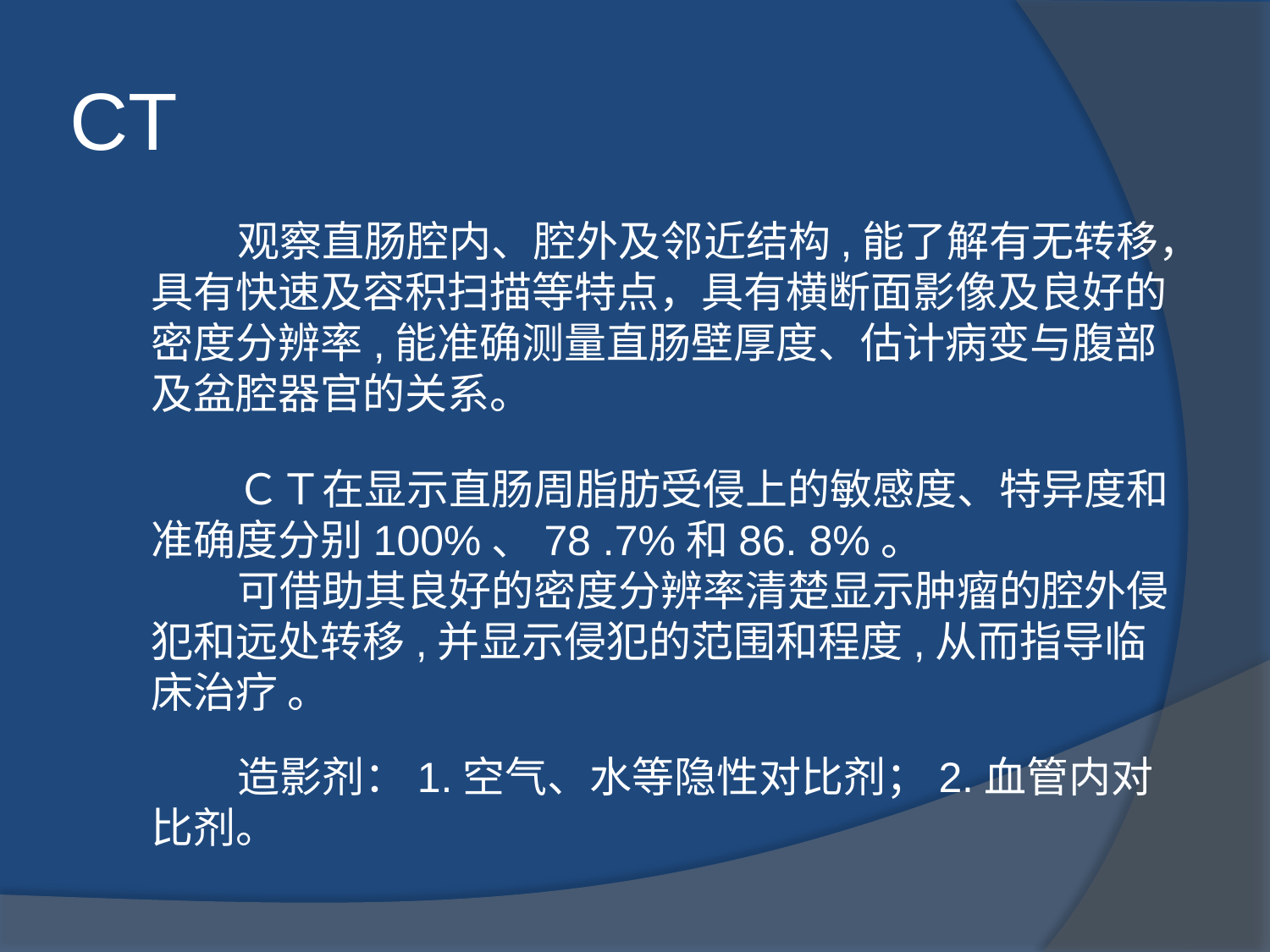

# CT
        观察直肠腔内、腔外及邻近结构,能了解有无转移，具有快速及容积扫描等特点，具有横断面影像及良好的密度分辨率,能准确测量直肠壁厚度、估计病变与腹部及盆腔器官的关系。
        ＣＴ在显示直肠周脂肪受侵上的敏感度、特异度和准确度分别100%、78 .7%和86. 8%。
        可借助其良好的密度分辨率清楚显示肿瘤的腔外侵犯和远处转移,并显示侵犯的范围和程度,从而指导临床治疗 。
        造影剂：1.空气、水等隐性对比剂；2.血管内对比剂。